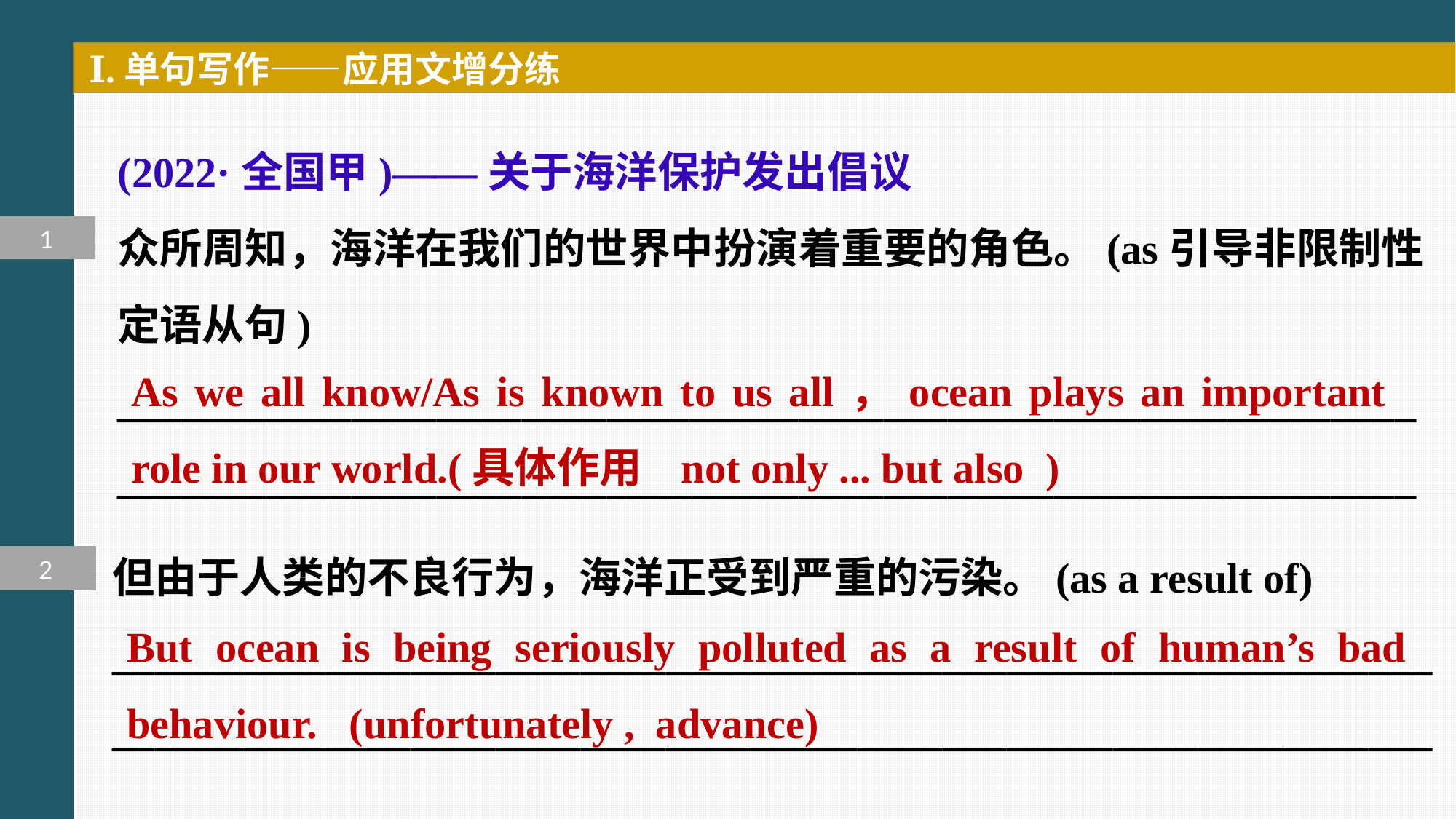

Ⅰ.单句写作——应用文增分练
(2022·全国甲)——关于海洋保护发出倡议
众所周知，海洋在我们的世界中扮演着重要的角色。(as引导非限制性定语从句)
__________________________________________________________________________________________________________________________
1
As we all know/As is known to us all，ocean plays an important role in our world.(具体作用   not only ... but also  )
但由于人类的不良行为，海洋正受到严重的污染。(as a result of)
____________________________________________________________________________________________________________________________
2
But ocean is being seriously polluted as a result of human’s bad behaviour.   (unfortunately ,  advance)